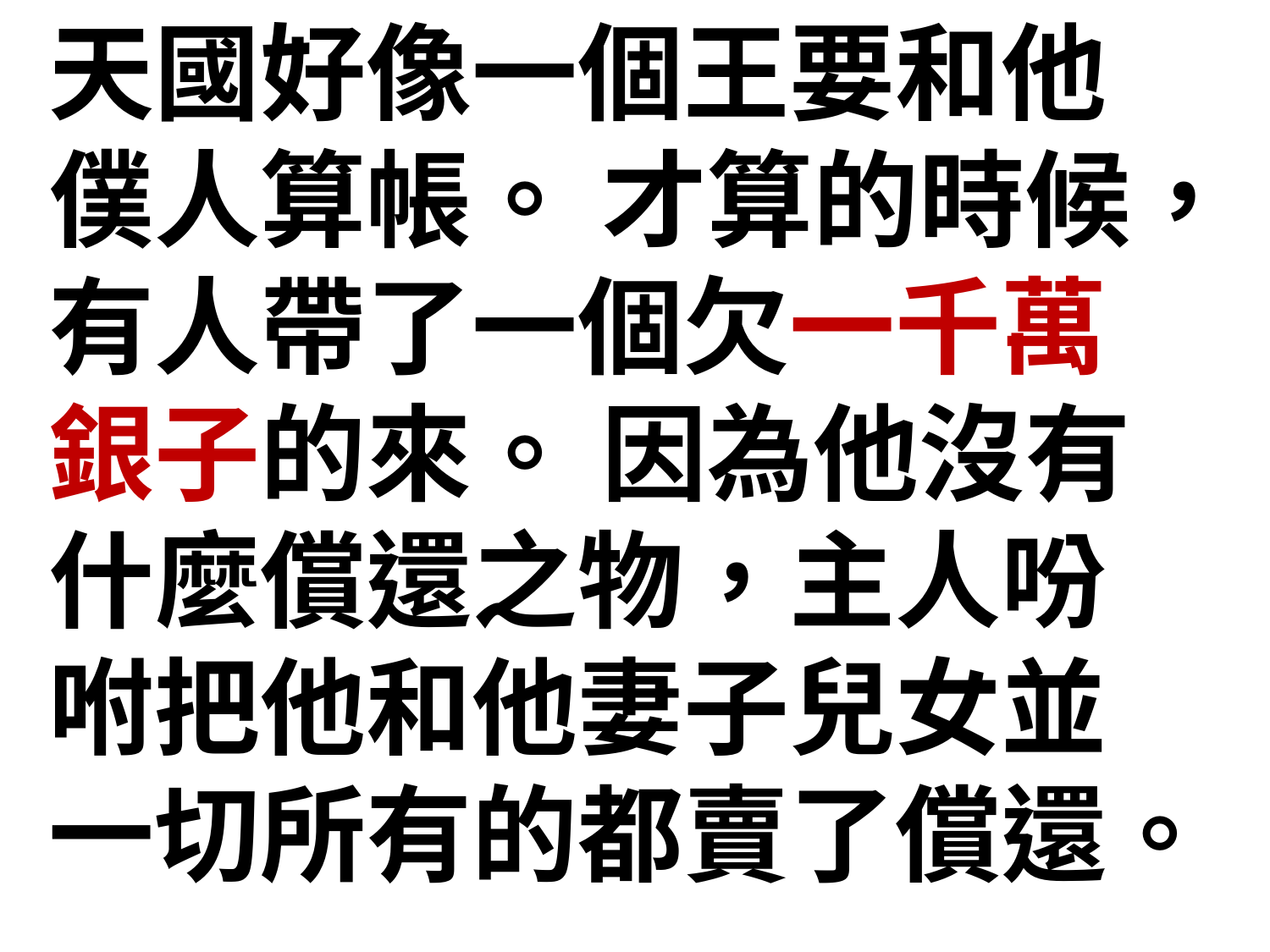

天國好像一個王要和他僕人算帳。 才算的時候，有人帶了一個欠一千萬銀子的來。 因為他沒有什麼償還之物，主人吩咐把他和他妻子兒女並一切所有的都賣了償還。